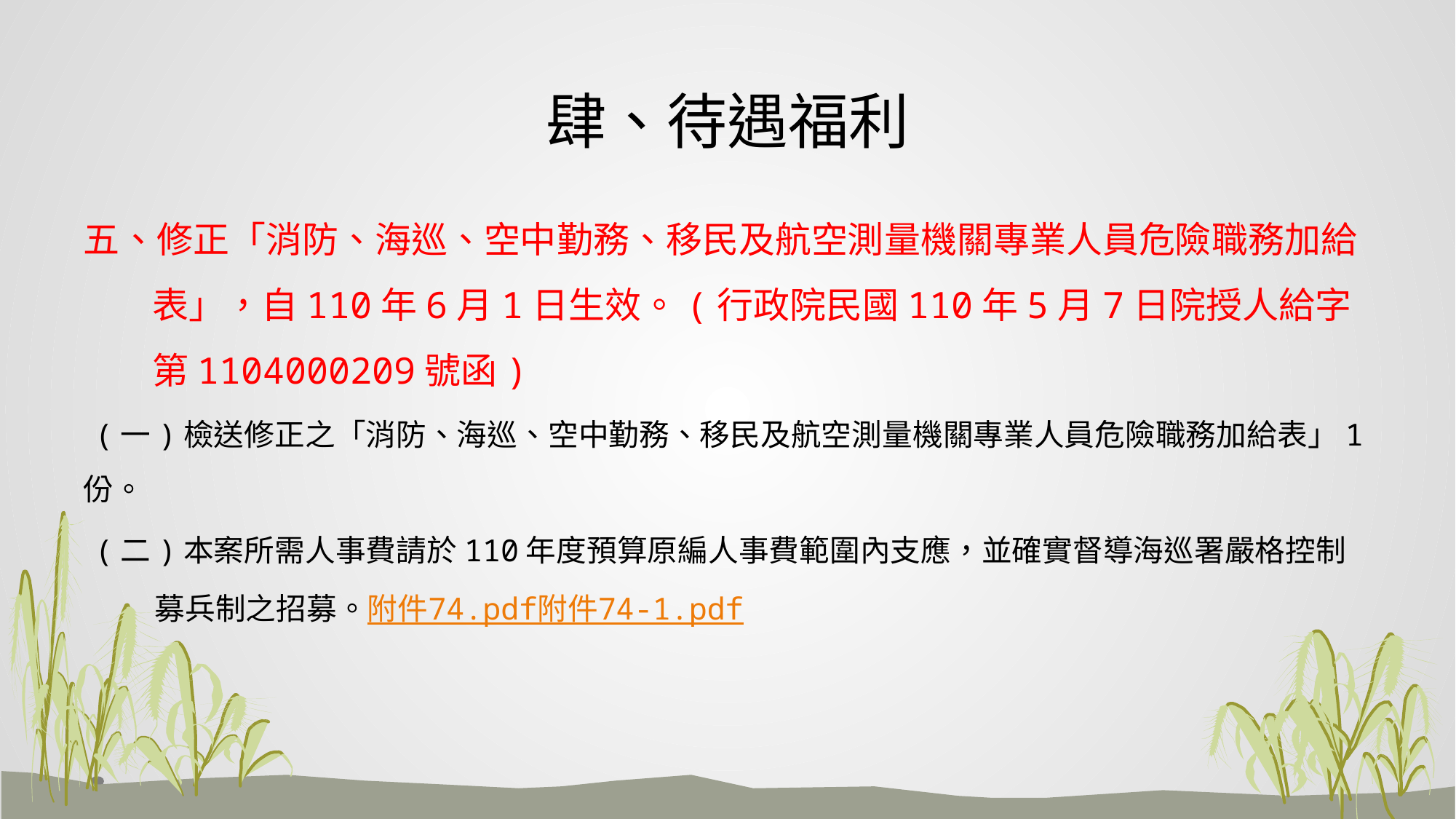

# 肆、待遇福利
五、修正「消防、海巡、空中勤務、移民及航空測量機關專業人員危險職務加給表」，自110年6月1日生效。(行政院民國110年5月7日院授人給字第1104000209號函)
(一)檢送修正之「消防、海巡、空中勤務、移民及航空測量機關專業人員危險職務加給表」1份。
(二)本案所需人事費請於110年度預算原編人事費範圍內支應，並確實督導海巡署嚴格控制募兵制之招募。附件74.pdf附件74-1.pdf